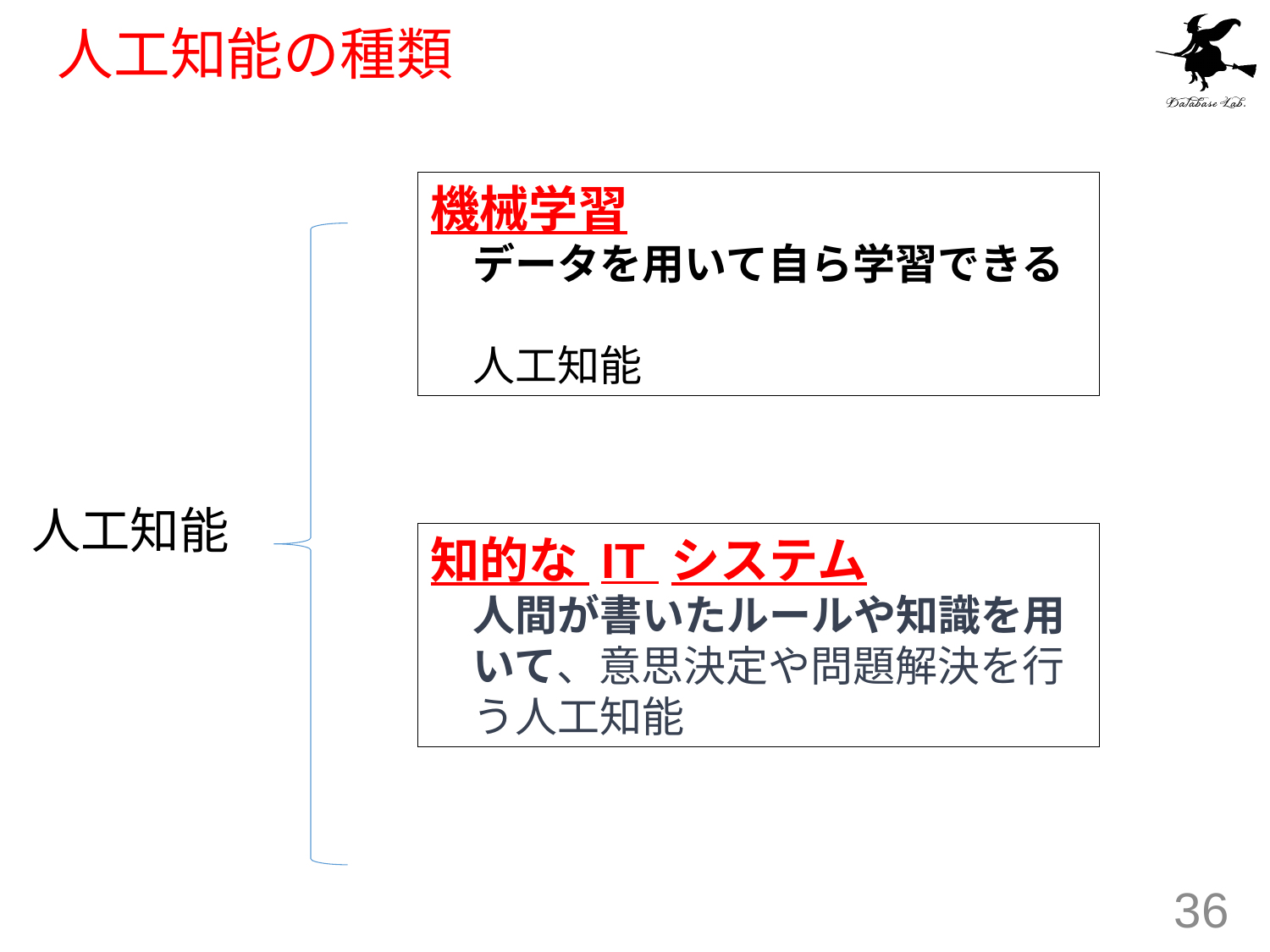

# 人工知能の種類
機械学習
　データを用いて自ら学習できる
　人工知能

人工知能
知的な IT システム
　人間が書いたルールや知識を用
　いて、意思決定や問題解決を行
　う人工知能
36